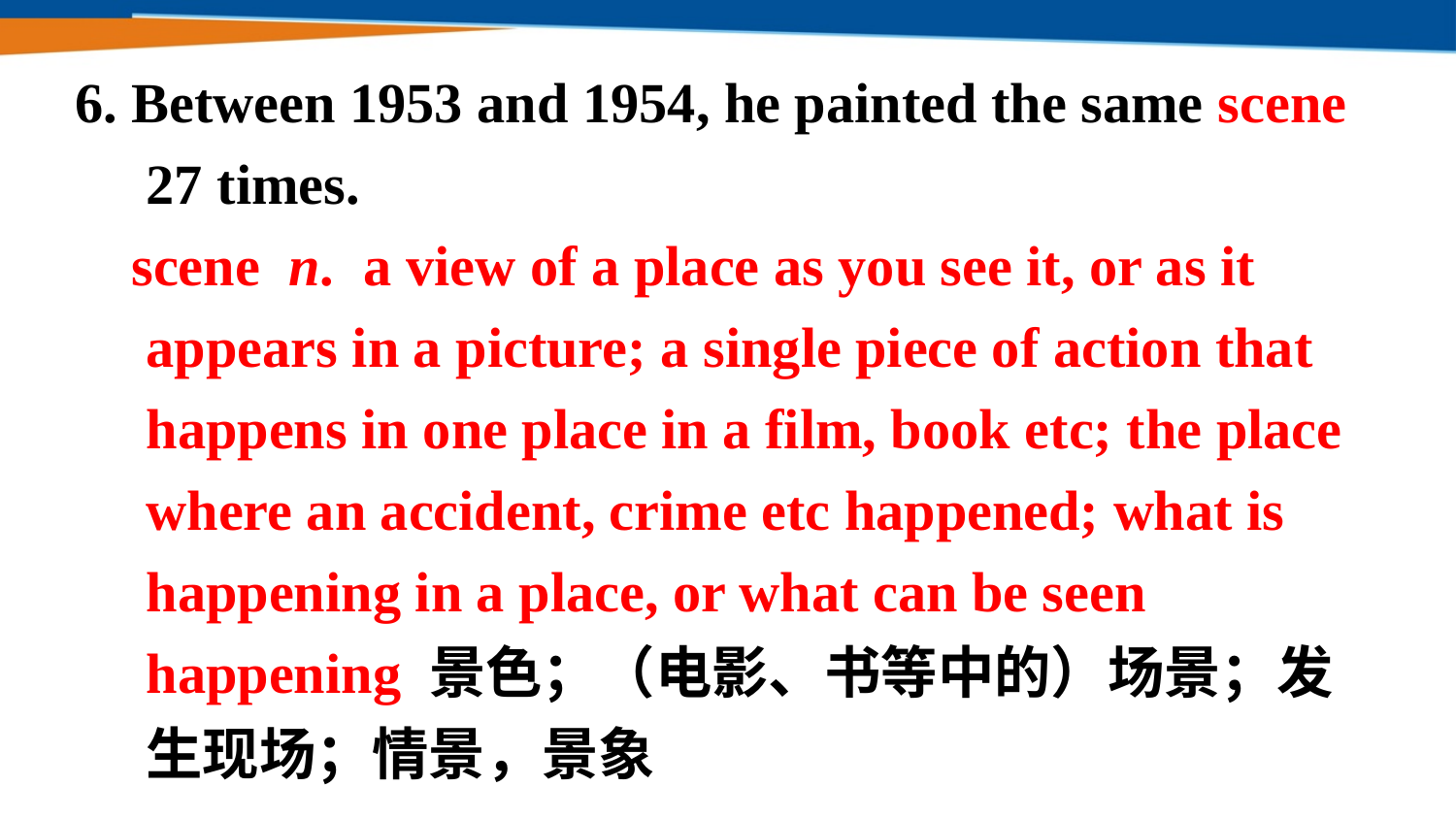

6. Between 1953 and 1954, he painted the same scene 27 times.
    scene  n.  a view of a place as you see it, or as it appears in a picture; a single piece of action that happens in one place in a film, book etc; the place where an accident, crime etc happened; what is happening in a place, or what can be seen happening 景色；（电影、书等中的）场景；发生现场；情景，景象